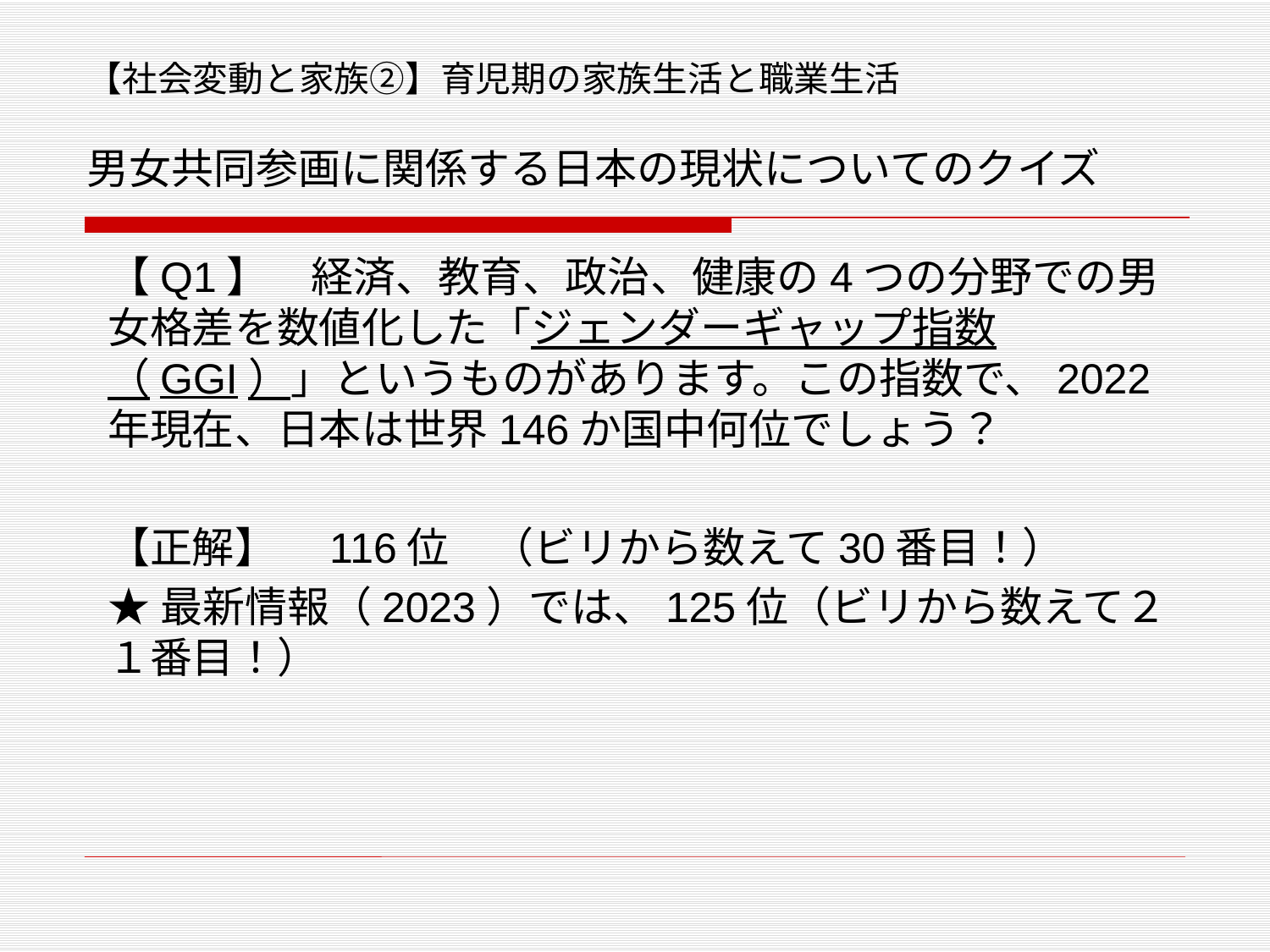

# 【社会変動と家族②】育児期の家族生活と職業生活 男女共同参画に関係する日本の現状についてのクイズ
【Q1】　経済、教育、政治、健康の4つの分野での男女格差を数値化した「ジェンダーギャップ指数（GGI）」というものがあります。この指数で、2022年現在、日本は世界146か国中何位でしょう？

【正解】　116位　（ビリから数えて30番目！）
★最新情報（2023）では、125位（ビリから数えて２１番目！）